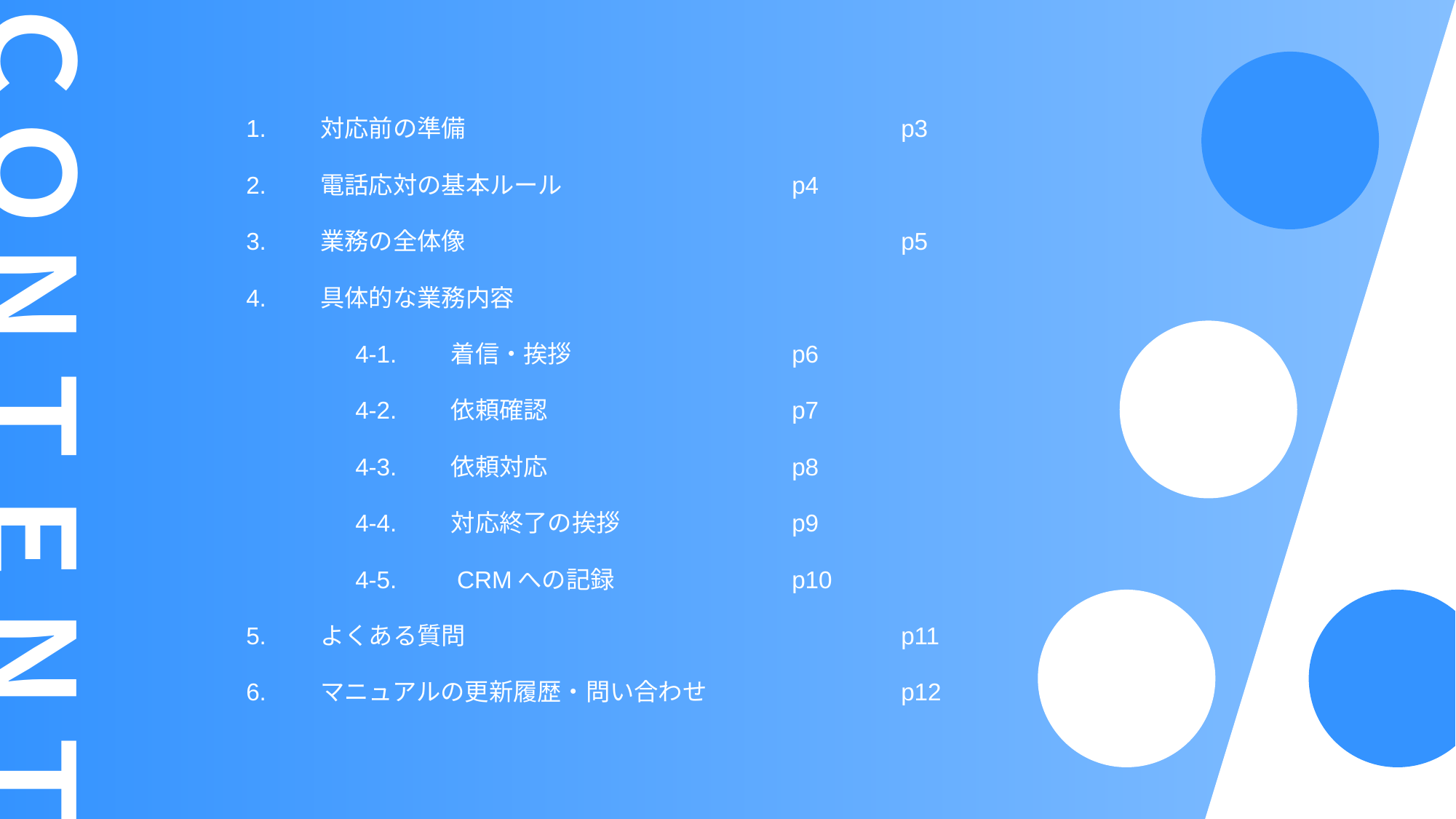

ＣＯＮＴＥＮＴ

1.　　対応前の準備				p3
2.　　電話応対の基本ルール			p4
3.　　業務の全体像				p5
4.　　具体的な業務内容
	4-1.　　着信・挨拶			p6
	4-2.　　依頼確認			p7
	4-3.　　依頼対応			p8
	4-4.　　対応終了の挨拶		p9
	4-5.　　CRMへの記録		p10
5.　　よくある質問				p11
6.　　マニュアルの更新履歴・問い合わせ		p12